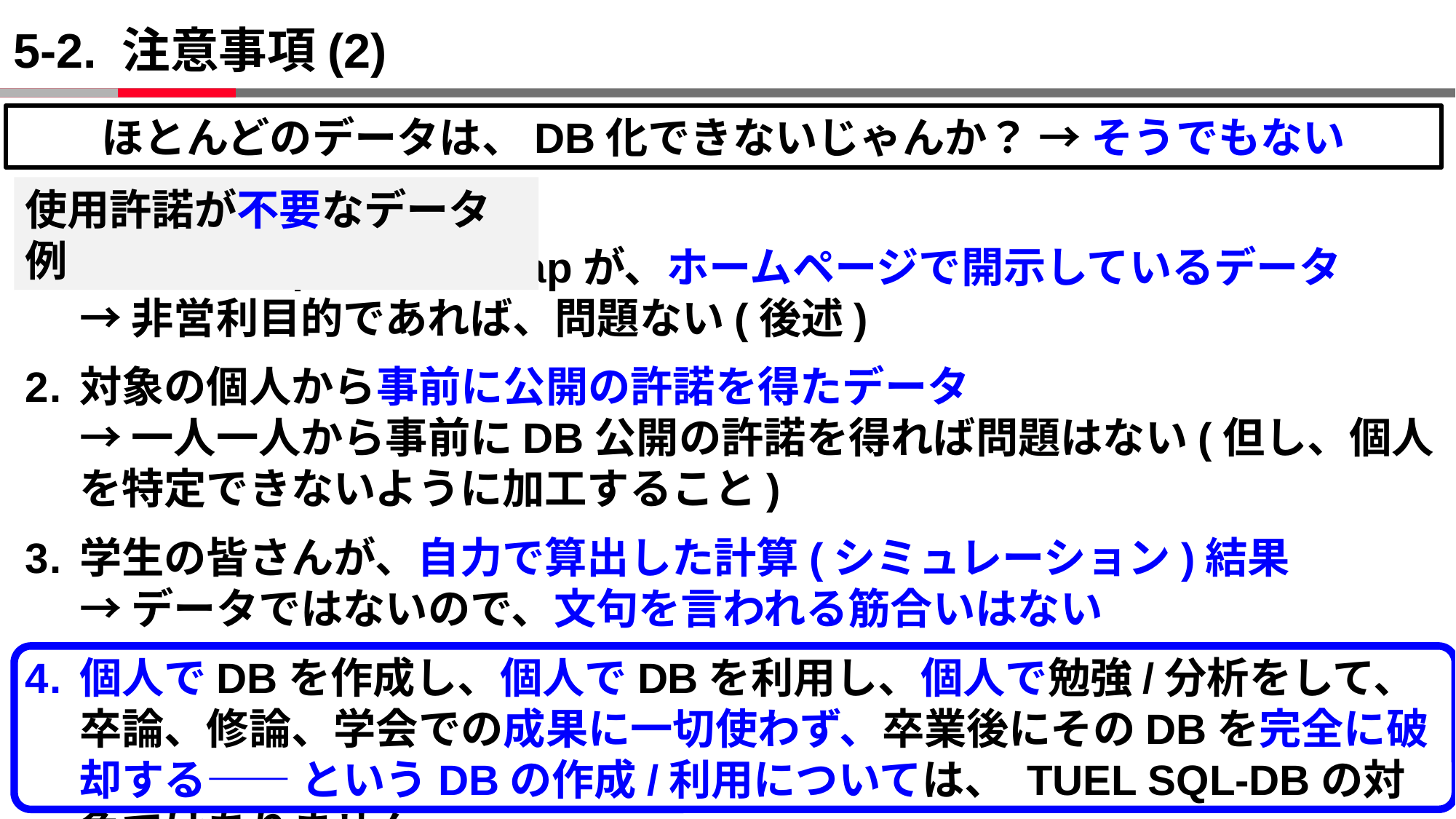

# 5-2. 注意事項(2)
ほとんどのデータは、DB化できないじゃんか？ → そうでもない
使用許諾が不要なデータ例
国交省やOpenStreetMapが、ホームページで開示しているデータ
→ 非営利目的であれば、問題ない(後述)

対象の個人から事前に公開の許諾を得たデータ
→ 一人一人から事前にDB公開の許諾を得れば問題はない(但し、個人を特定できないように加工すること)

学生の皆さんが、自力で算出した計算(シミュレーション)結果
→ データではないので、文句を言われる筋合いはない

個人でDBを作成し、個人でDBを利用し、個人で勉強/分析をして、卒論、修論、学会での成果に一切使わず、卒業後にそのDBを完全に破却する―― というDBの作成/利用については、 TUEL SQL-DBの対象ではありません